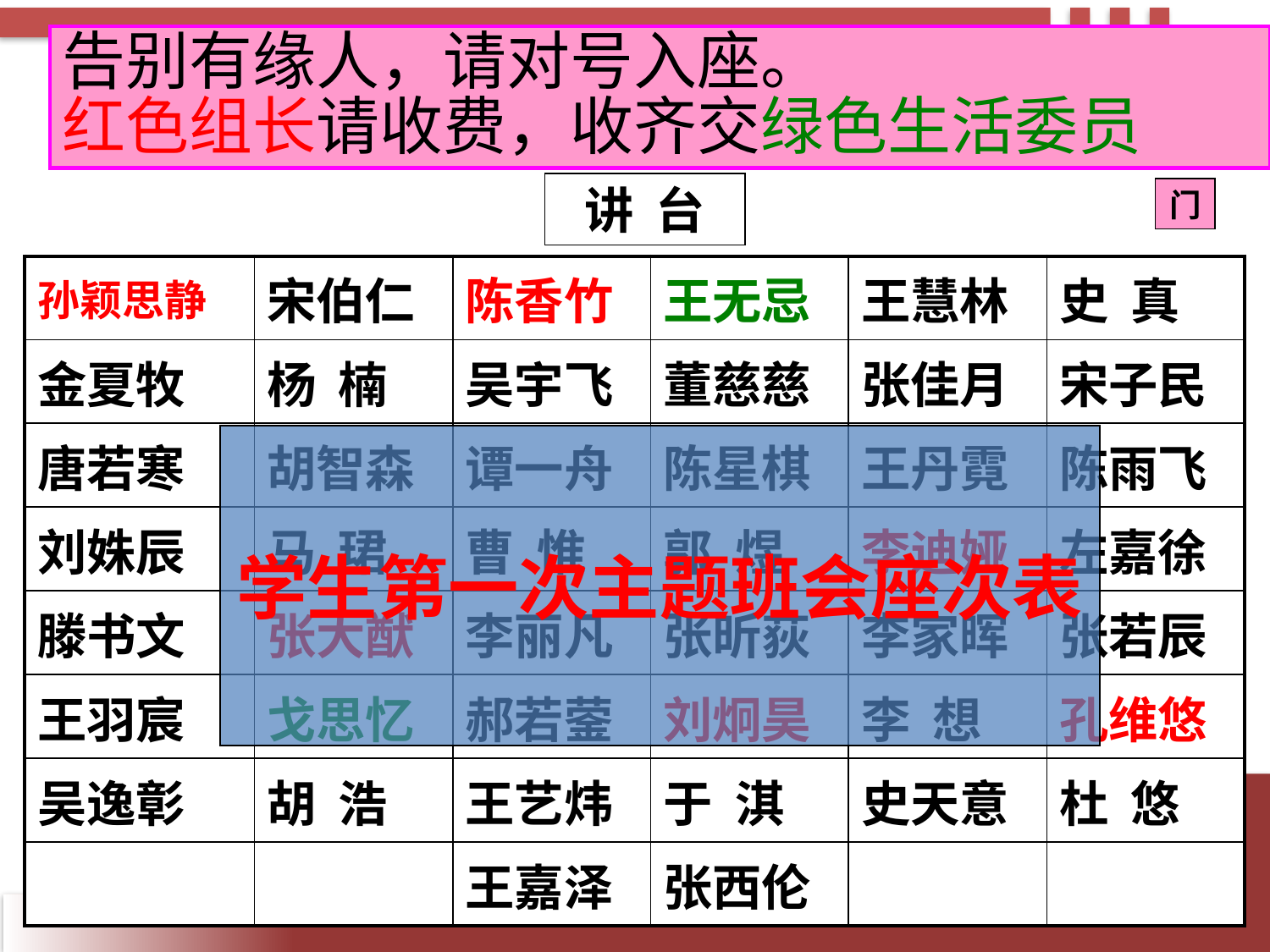

告别有缘人，请对号入座。
红色组长请收费，收齐交绿色生活委员
讲  台
门
| 孙颖思静 | 宋伯仁 | 陈香竹 | 王无忌 | 王慧林 | 史 真 |
| --- | --- | --- | --- | --- | --- |
| 金夏牧 | 杨 楠 | 吴宇飞 | 董慈慈 | 张佳月 | 宋子民 |
| 唐若寒 | 胡智森 | 谭一舟 | 陈星棋 | 王丹霓 | 陈雨飞 |
| 刘姝辰 | 马 珺 | 曹 惟 | 郭 煜 | 李迪娅 | 左嘉徐 |
| 滕书文 | 张大猷 | 李丽凡 | 张昕荻 | 李家晖 | 张若辰 |
| 王羽宸 | 戈思忆 | 郝若蓥 | 刘炯昊 | 李 想 | 孔维悠 |
| 吴逸彰 | 胡 浩 | 王艺炜 | 于 淇 | 史天意 | 杜 悠 |
|  |  | 王嘉泽 | 张西伦 |  |  |
学生第一次主题班会座次表